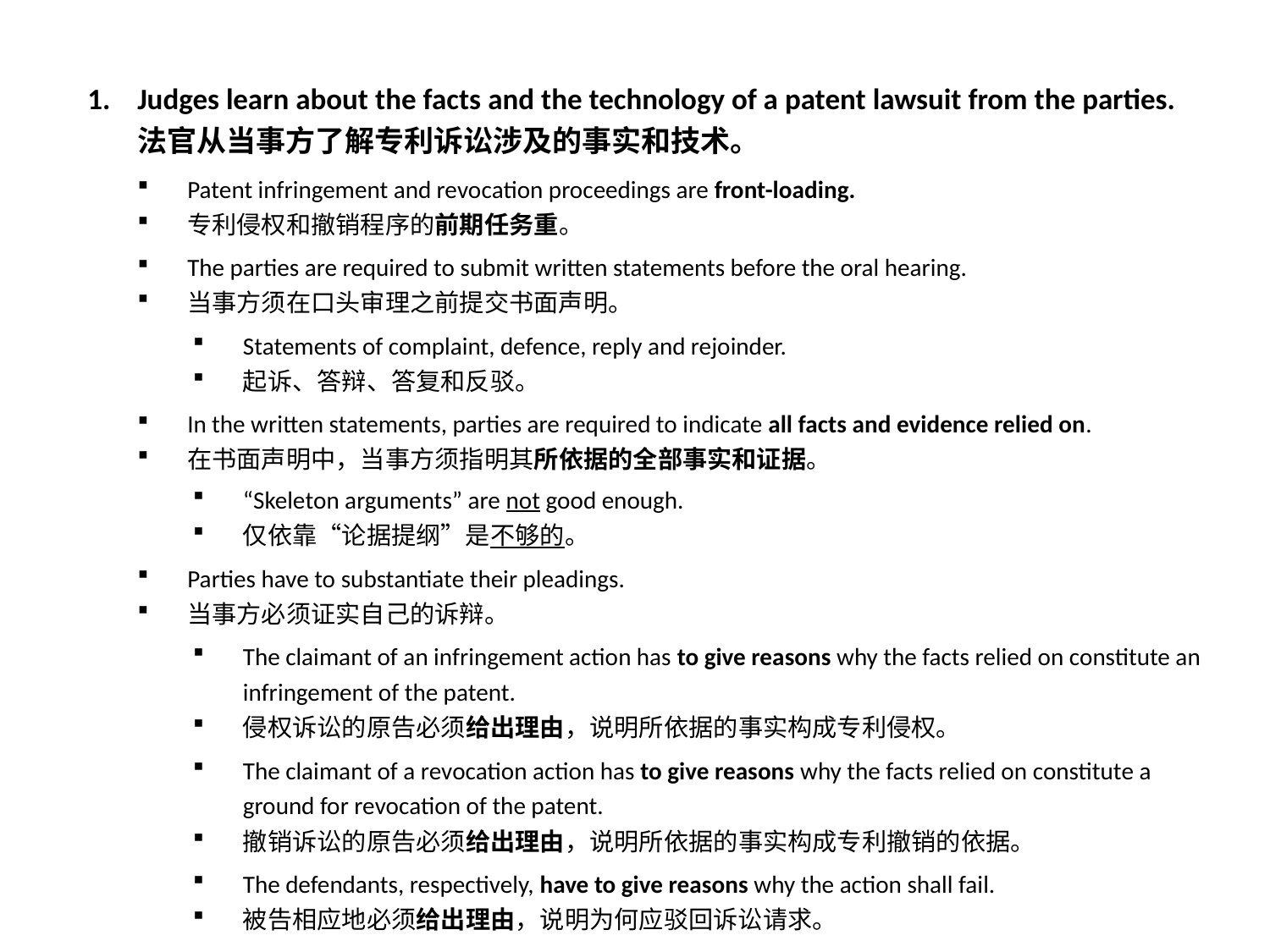

Judges learn about the facts and the technology of a patent lawsuit from the parties.  法官从当事方了解专利诉讼涉及的事实和技术。
Patent infringement and revocation proceedings are front-loading.
专利侵权和撤销程序的前期任务重。
The parties are required to submit written statements before the oral hearing.
当事方须在口头审理之前提交书面声明。
Statements of complaint, defence, reply and rejoinder.
起诉、答辩、答复和反驳。
In the written statements, parties are required to indicate all facts and evidence relied on.
在书面声明中，当事方须指明其所依据的全部事实和证据。
“Skeleton arguments” are not good enough.
仅依靠“论据提纲”是不够的。
Parties have to substantiate their pleadings.
当事方必须证实自己的诉辩。
The claimant of an infringement action has to give reasons why the facts relied on constitute an infringement of the patent.
侵权诉讼的原告必须给出理由，说明所依据的事实构成专利侵权。
The claimant of a revocation action has to give reasons why the facts relied on constitute a ground for revocation of the patent.
撤销诉讼的原告必须给出理由，说明所依据的事实构成专利撤销的依据。
The defendants, respectively, have to give reasons why the action shall fail.
被告相应地必须给出理由，说明为何应驳回诉讼请求。